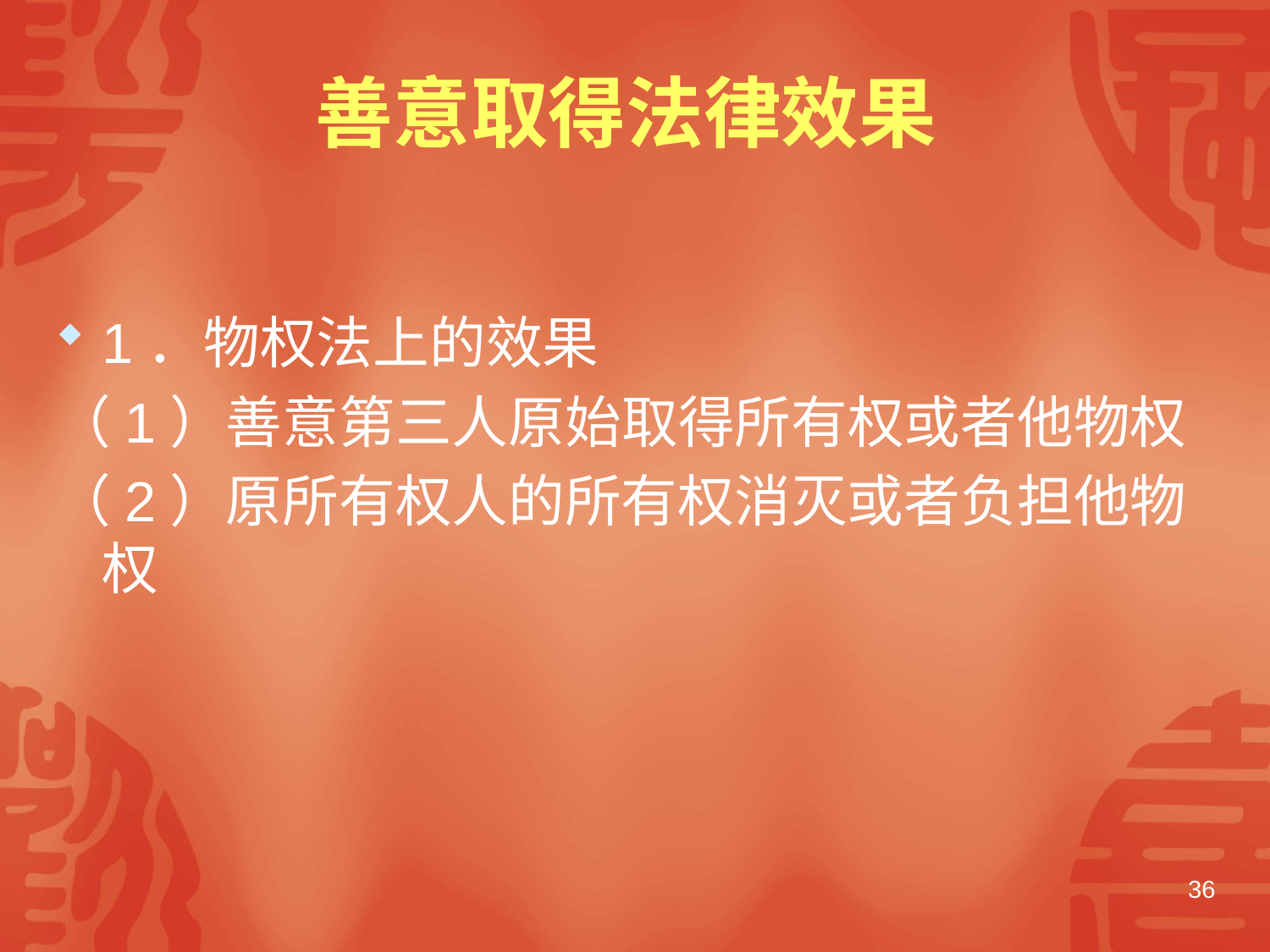

# 善意取得法律效果

1．物权法上的效果
（1）善意第三人原始取得所有权或者他物权
（2）原所有权人的所有权消灭或者负担他物权
36